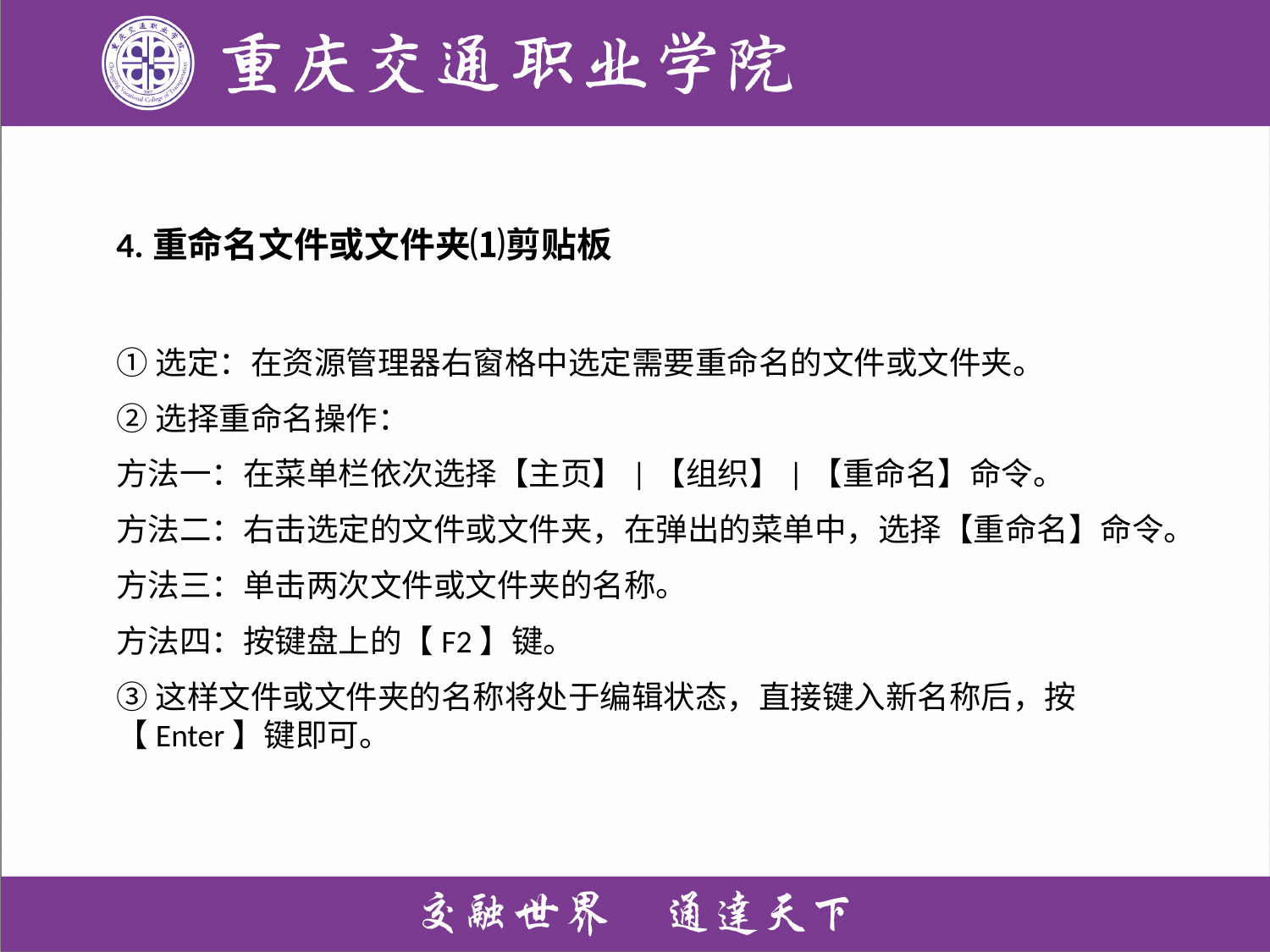

4.重命名文件或文件夹⑴剪贴板

①选定：在资源管理器右窗格中选定需要重命名的文件或文件夹。
②选择重命名操作：
方法一：在菜单栏依次选择【主页】|【组织】|【重命名】命令。
方法二：右击选定的文件或文件夹，在弹出的菜单中，选择【重命名】命令。
方法三：单击两次文件或文件夹的名称。
方法四：按键盘上的【F2】键。
③这样文件或文件夹的名称将处于编辑状态，直接键入新名称后，按【Enter】键即可。